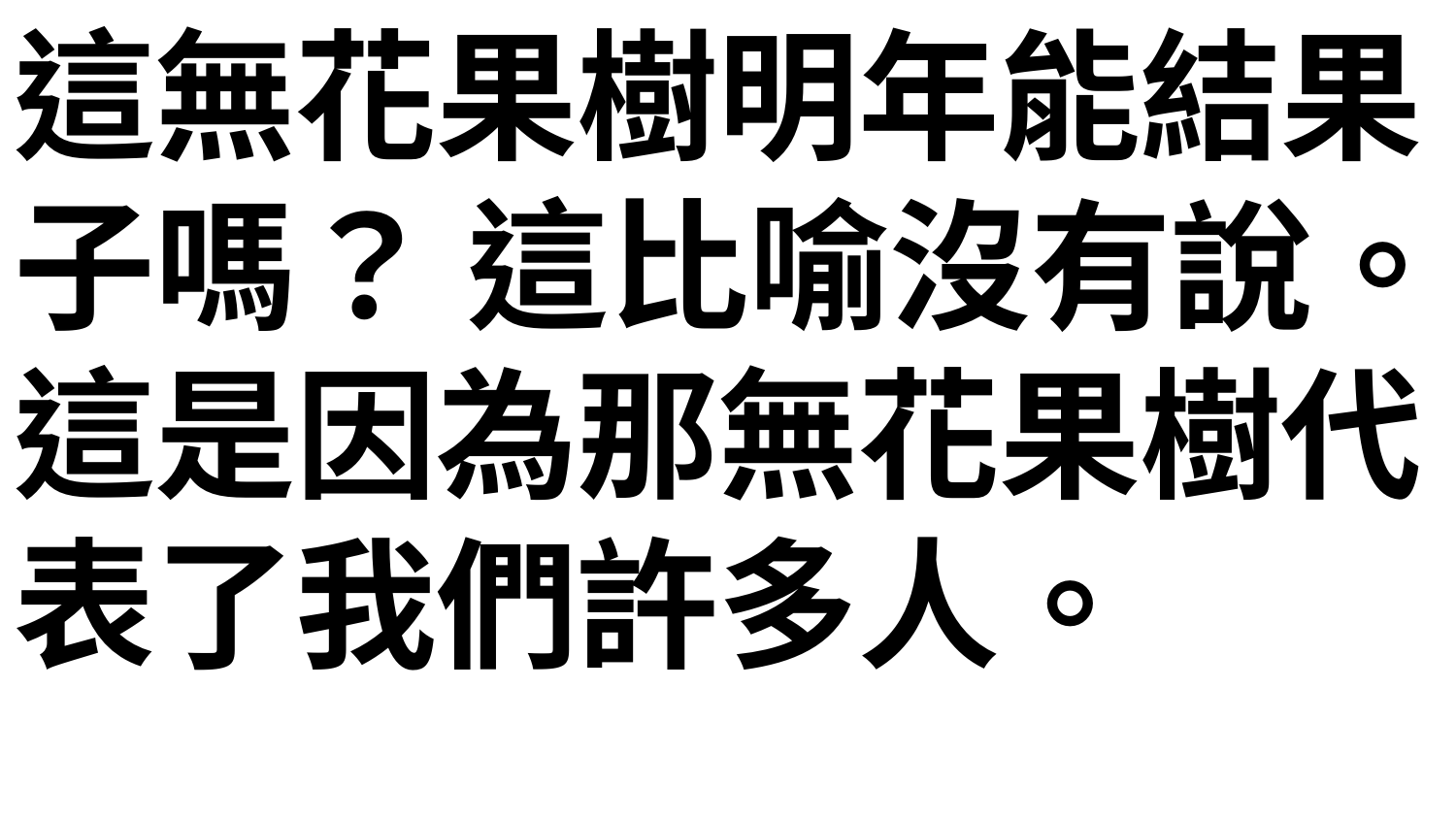

這無花果樹明年能結果子嗎？ 這比喻沒有說。這是因為那無花果樹代表了我們許多人。